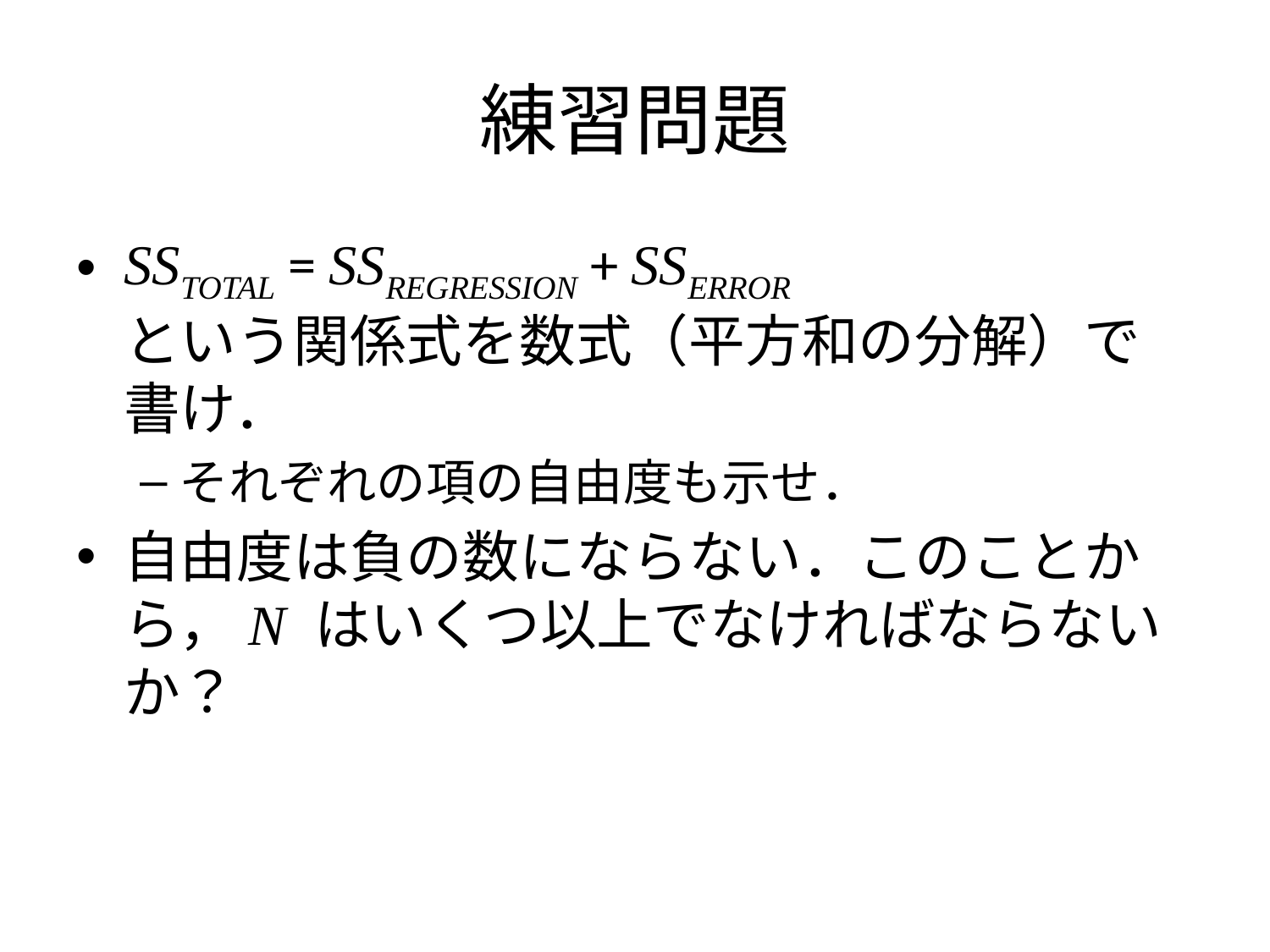

# 練習問題
SSTOTAL = SSREGRESSION + SSERROR
という関係式を数式（平方和の分解）で書け．
それぞれの項の自由度も示せ．
自由度は負の数にならない．このことから，N はいくつ以上でなければならないか？